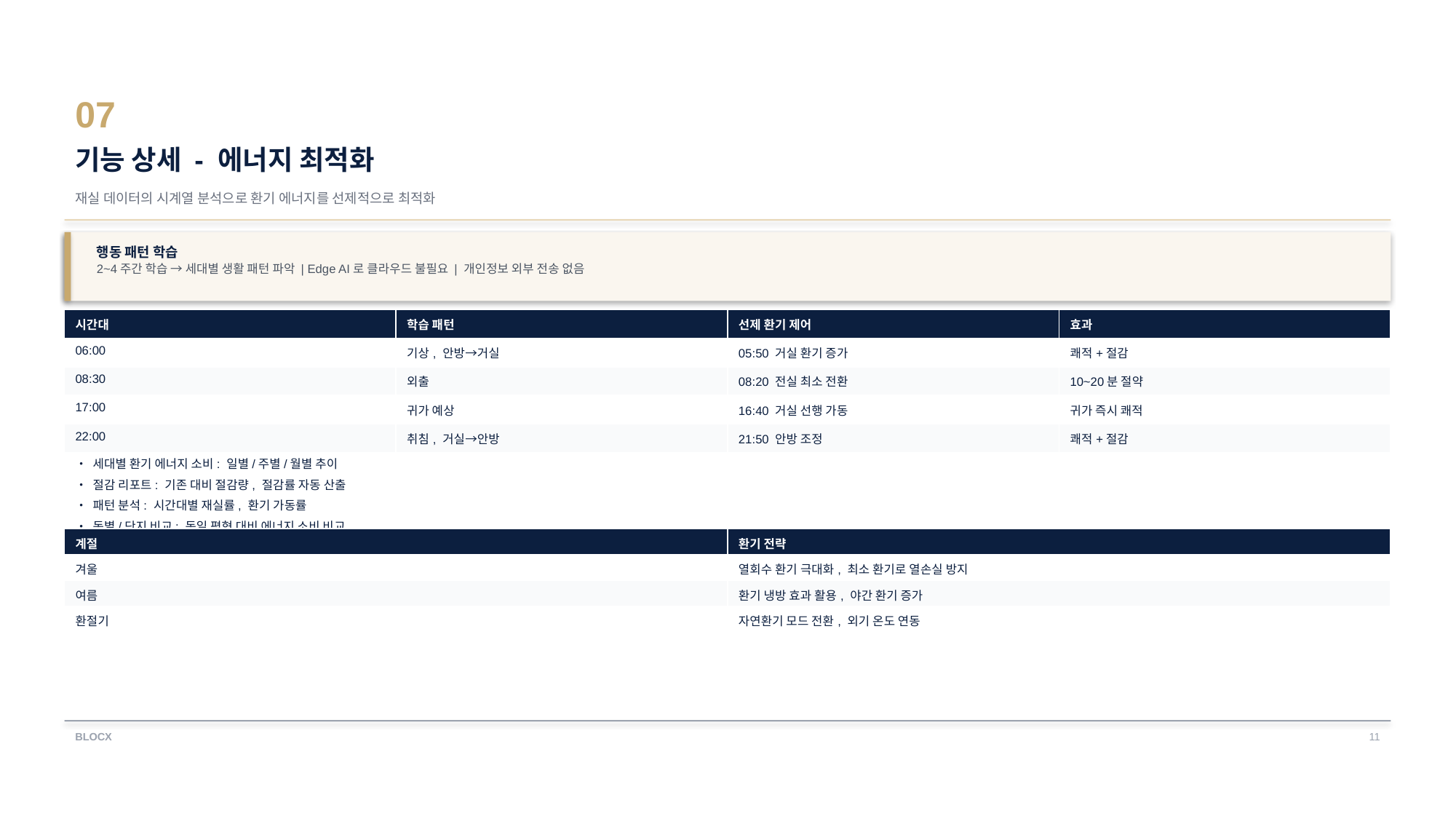

07
기능 상세 - 에너지 최적화
재실 데이터의 시계열 분석으로 환기 에너지를 선제적으로 최적화

행동 패턴 학습
2~4주간 학습 → 세대별 생활 패턴 파악 | Edge AI로 클라우드 불필요 | 개인정보 외부 전송 없음
| 시간대 | 학습 패턴 | 선제 환기 제어 | 효과 |
| --- | --- | --- | --- |
| 06:00 | 기상, 안방→거실 | 05:50 거실 환기 증가 | 쾌적+절감 |
| 08:30 | 외출 | 08:20 전실 최소 전환 | 10~20분 절약 |
| 17:00 | 귀가 예상 | 16:40 거실 선행 가동 | 귀가 즉시 쾌적 |
| 22:00 | 취침, 거실→안방 | 21:50 안방 조정 | 쾌적+절감 |
• 세대별 환기 에너지 소비: 일별/주별/월별 추이
• 절감 리포트: 기존 대비 절감량, 절감률 자동 산출
• 패턴 분석: 시간대별 재실률, 환기 가동률
• 동별/단지 비교: 동일 평형 대비 에너지 소비 비교
| 계절 | 환기 전략 |
| --- | --- |
| 겨울 | 열회수 환기 극대화, 최소 환기로 열손실 방지 |
| 여름 | 환기 냉방 효과 활용, 야간 환기 증가 |
| 환절기 | 자연환기 모드 전환, 외기 온도 연동 |

BLOCX
11